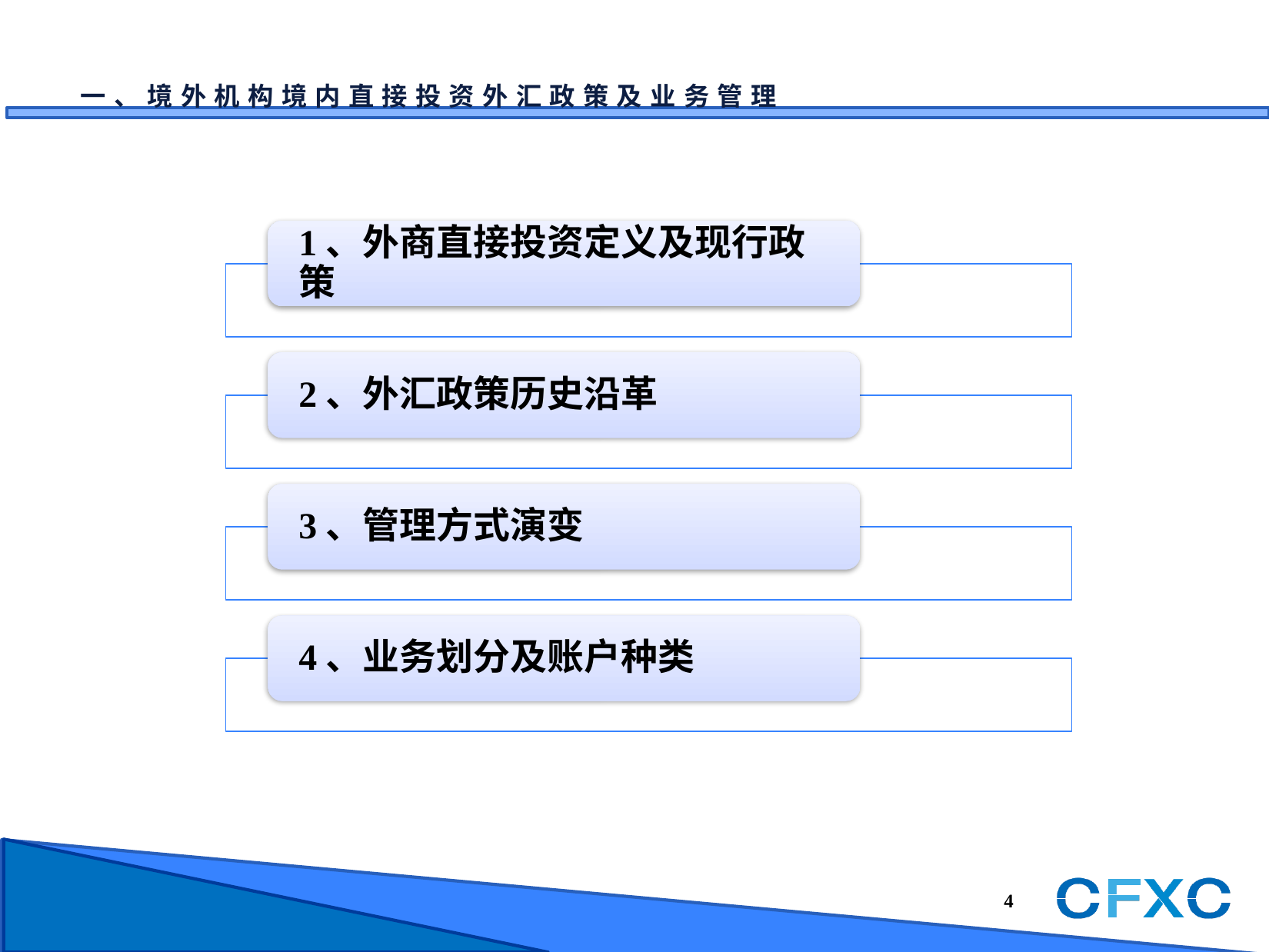

一、境外机构境内直接投资外汇政策及业务管理
1、外商直接投资定义及现行政策
2、外汇政策历史沿革
3、管理方式演变
4、业务划分及账户种类
4